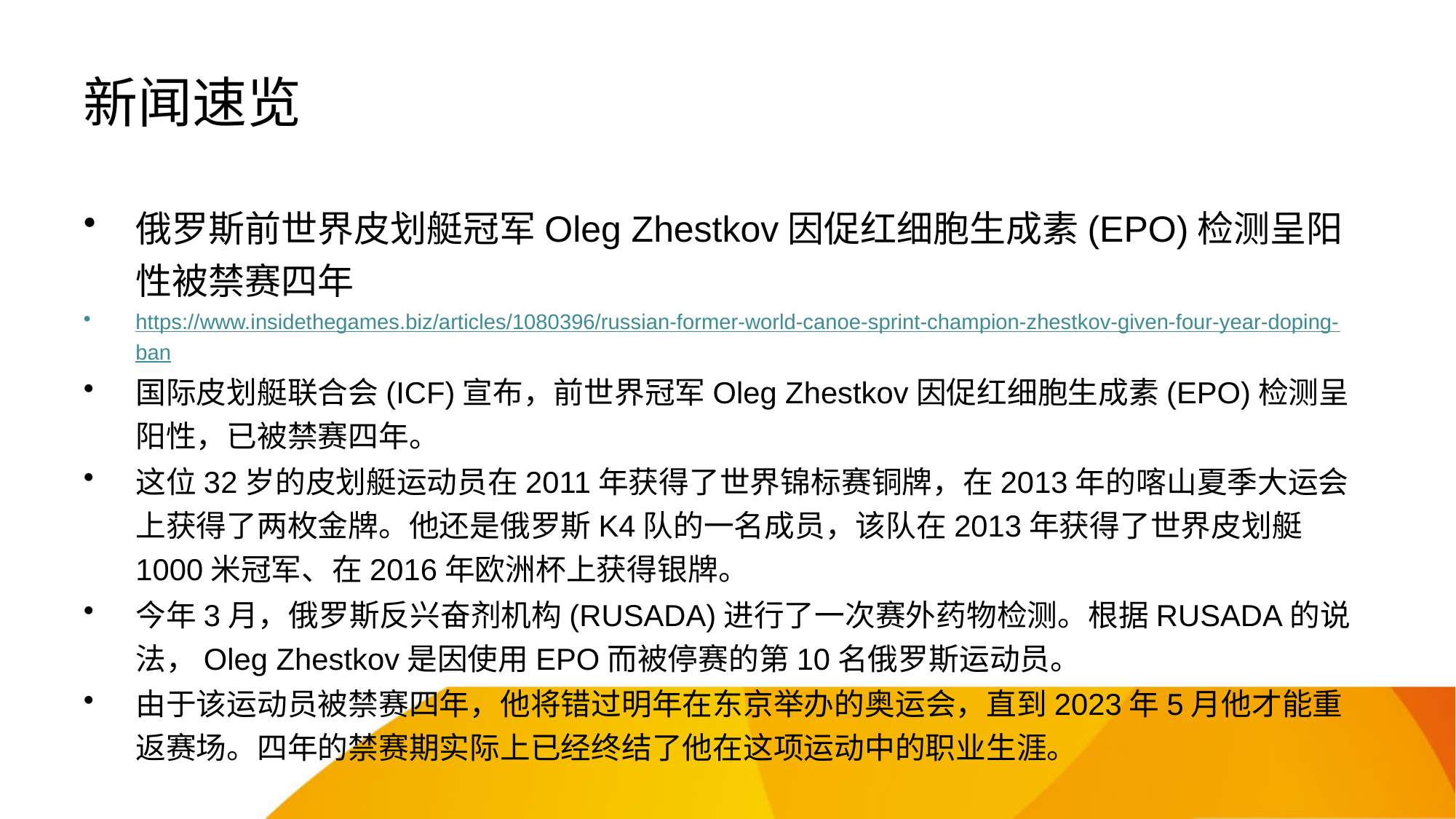

# 新闻速览
俄罗斯前世界皮划艇冠军Oleg Zhestkov因促红细胞生成素(EPO)检测呈阳性被禁赛四年
https://www.insidethegames.biz/articles/1080396/russian-former-world-canoe-sprint-champion-zhestkov-given-four-year-doping-ban
国际皮划艇联合会(ICF)宣布，前世界冠军Oleg Zhestkov因促红细胞生成素(EPO)检测呈阳性，已被禁赛四年。
这位32岁的皮划艇运动员在2011年获得了世界锦标赛铜牌，在2013年的喀山夏季大运会上获得了两枚金牌。他还是俄罗斯K4队的一名成员，该队在2013年获得了世界皮划艇1000米冠军、在2016年欧洲杯上获得银牌。
今年3月，俄罗斯反兴奋剂机构(RUSADA)进行了一次赛外药物检测。根据RUSADA的说法，Oleg Zhestkov是因使用EPO而被停赛的第10名俄罗斯运动员。
由于该运动员被禁赛四年，他将错过明年在东京举办的奥运会，直到2023年5月他才能重返赛场。四年的禁赛期实际上已经终结了他在这项运动中的职业生涯。